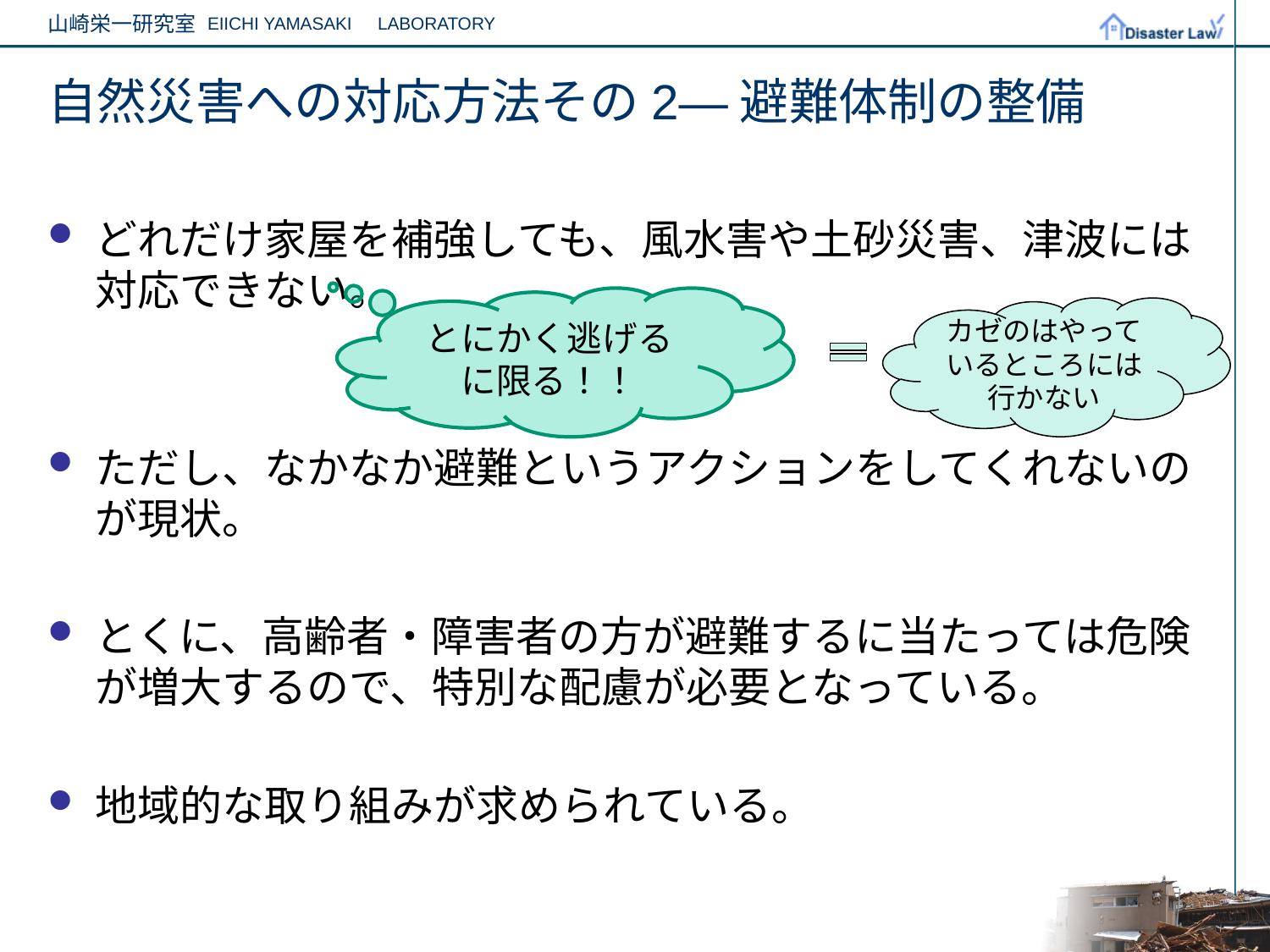

# 自然災害への対応方法その2―避難体制の整備
どれだけ家屋を補強しても、風水害や土砂災害、津波には対応できない。

ただし、なかなか避難というアクションをしてくれないのが現状。

とくに、高齢者・障害者の方が避難するに当たっては危険が増大するので、特別な配慮が必要となっている。

地域的な取り組みが求められている。
とにかく逃げるに限る！！
カゼのはやっているところには行かない